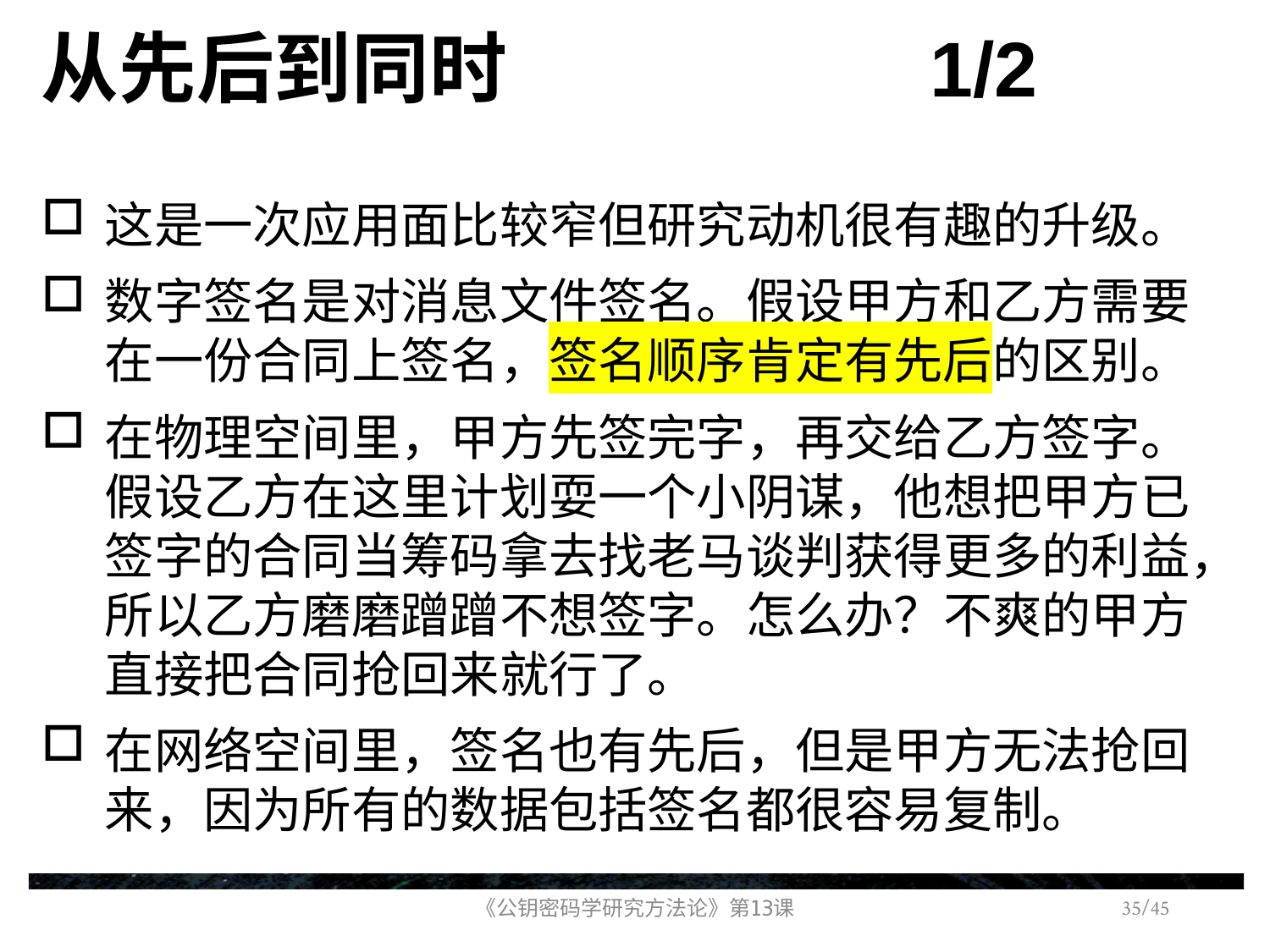

# 从先后到同时                       1/2
这是一次应用面比较窄但研究动机很有趣的升级。
数字签名是对消息文件签名。假设甲方和乙方需要在一份合同上签名，签名顺序肯定有先后的区别。
在物理空间里，甲方先签完字，再交给乙方签字。假设乙方在这里计划耍一个小阴谋，他想把甲方已签字的合同当筹码拿去找老马谈判获得更多的利益，所以乙方磨磨蹭蹭不想签字。怎么办？不爽的甲方直接把合同抢回来就行了。
在网络空间里，签名也有先后，但是甲方无法抢回来，因为所有的数据包括签名都很容易复制。
《公钥密码学研究方法论》第13课
35/45